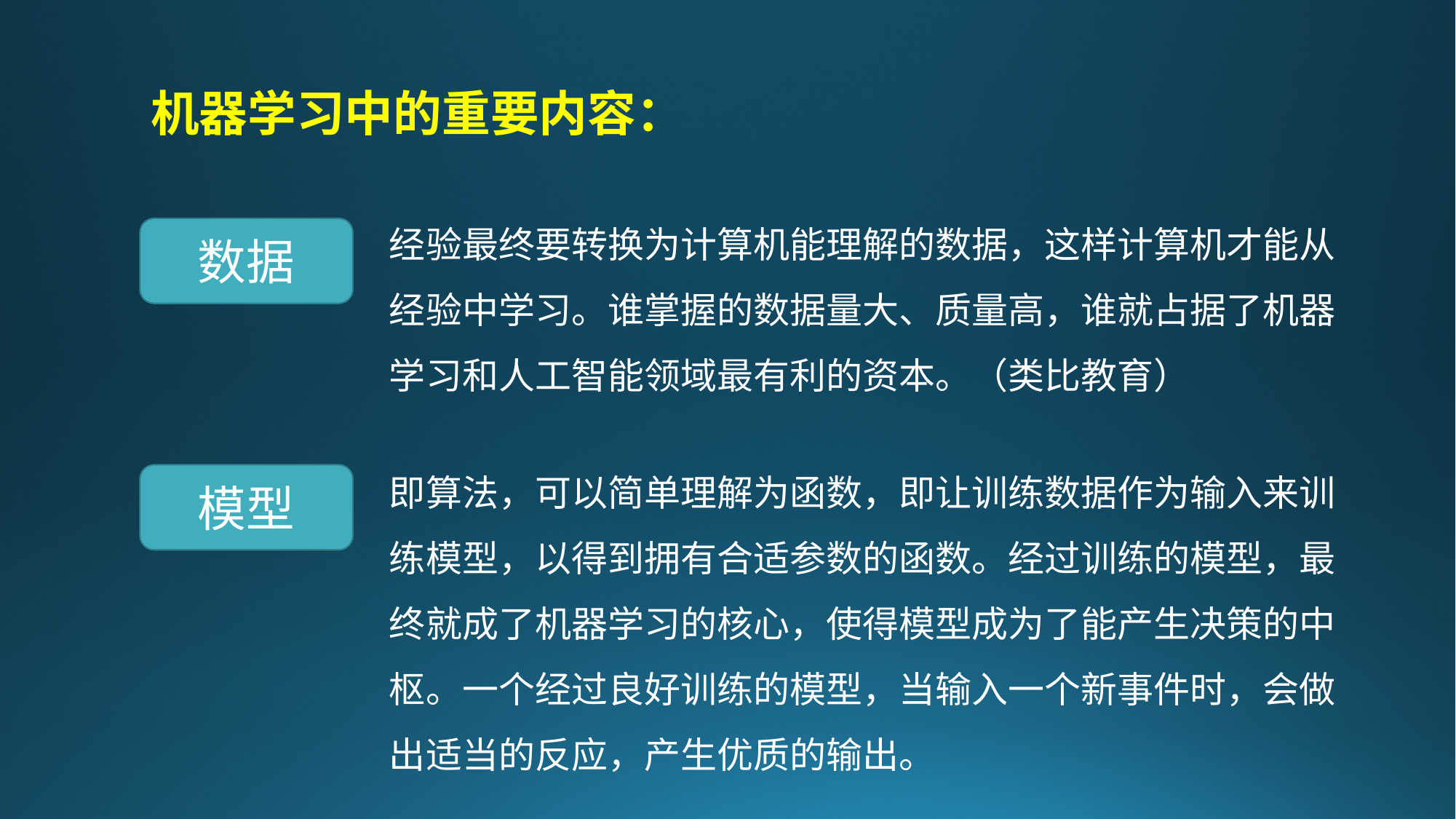

机器学习中的重要内容：
经验最终要转换为计算机能理解的数据，这样计算机才能从经验中学习。谁掌握的数据量大、质量高，谁就占据了机器学习和人工智能领域最有利的资本。（类比教育）
数据
即算法，可以简单理解为函数，即让训练数据作为输入来训练模型，以得到拥有合适参数的函数。经过训练的模型，最终就成了机器学习的核心，使得模型成为了能产生决策的中枢。一个经过良好训练的模型，当输入一个新事件时，会做出适当的反应，产生优质的输出。
模型